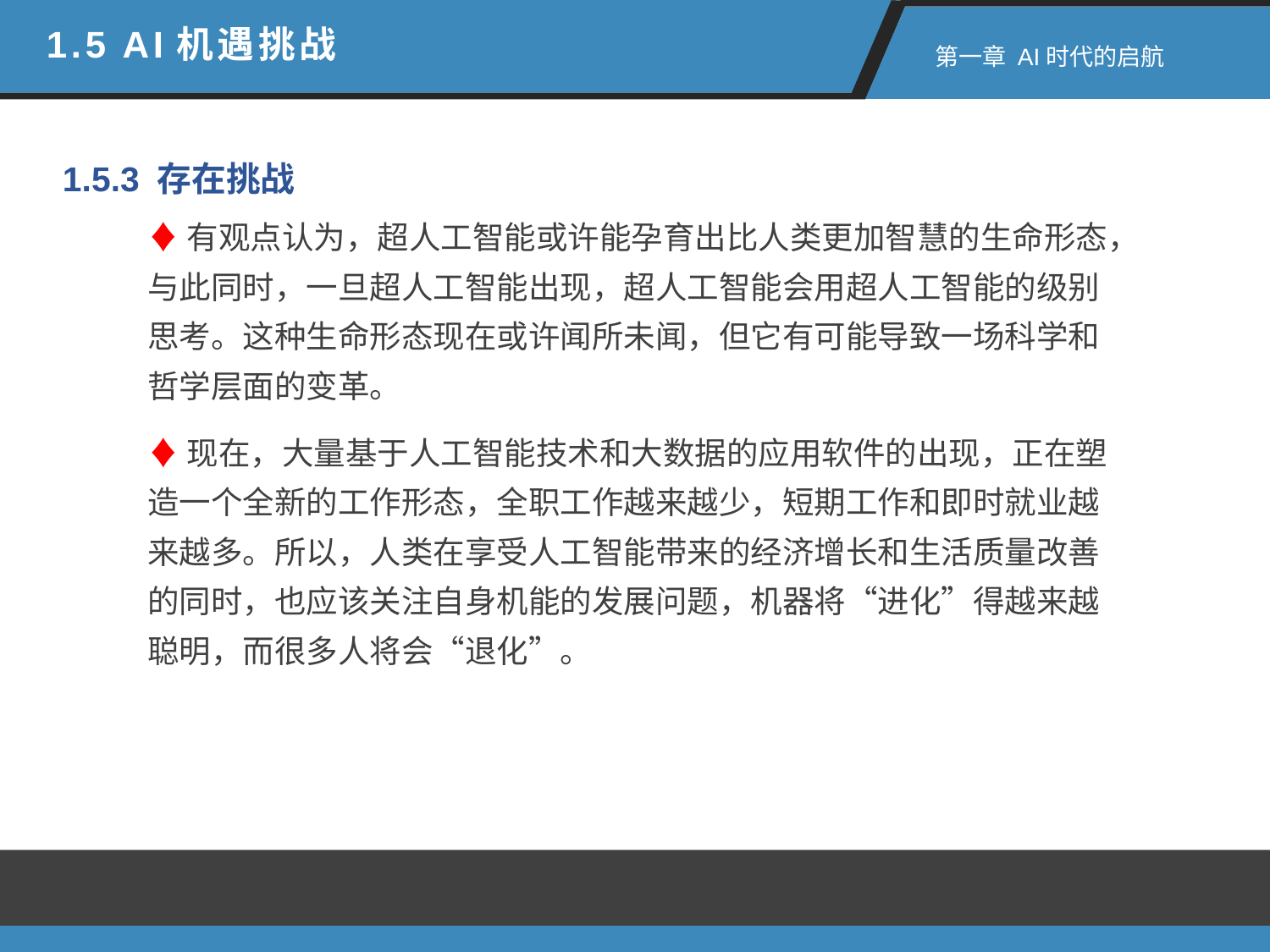

1.5 AI机遇挑战
  第一章 AI时代的启航
1.5.3 存在挑战
♦有观点认为，超人工智能或许能孕育出比人类更加智慧的生命形态，与此同时，一旦超人工智能出现，超人工智能会用超人工智能的级别思考。这种生命形态现在或许闻所未闻，但它有可能导致一场科学和哲学层面的变革。
♦现在，大量基于人工智能技术和大数据的应用软件的出现，正在塑造一个全新的工作形态，全职工作越来越少，短期工作和即时就业越来越多。所以，人类在享受人工智能带来的经济增长和生活质量改善的同时，也应该关注自身机能的发展问题，机器将“进化”得越来越聪明，而很多人将会“退化”。